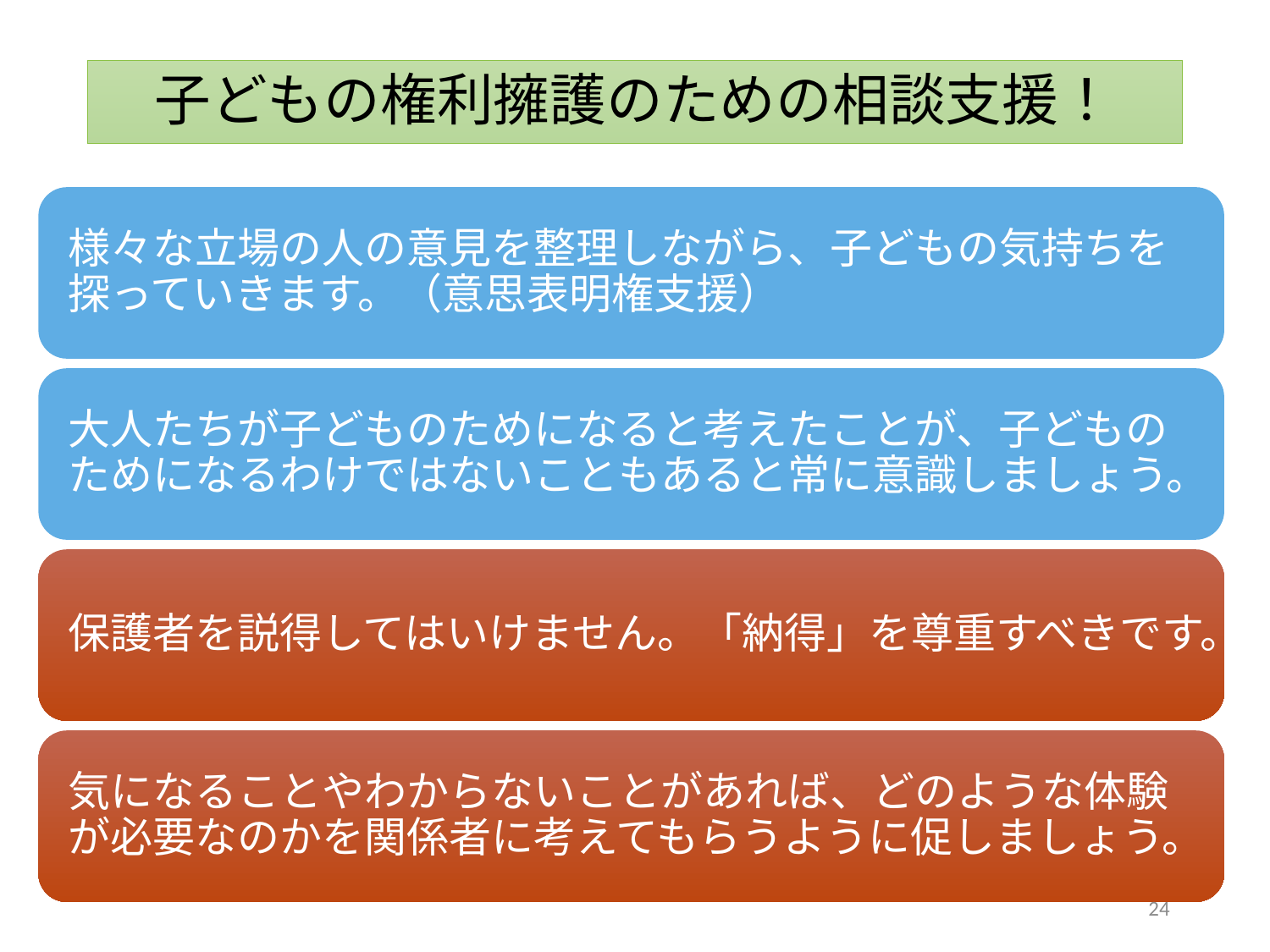

# 子どもの権利擁護のための相談支援！
様々な立場の人の意見を整理しながら、子どもの気持ちを探っていきます。（意思表明権支援）
大人たちが子どものためになると考えたことが、子どものためになるわけではないこともあると常に意識しましょう。
保護者を説得してはいけません。「納得」を尊重すべきです。
気になることやわからないことがあれば、どのような体験が必要なのかを関係者に考えてもらうように促しましょう。
24